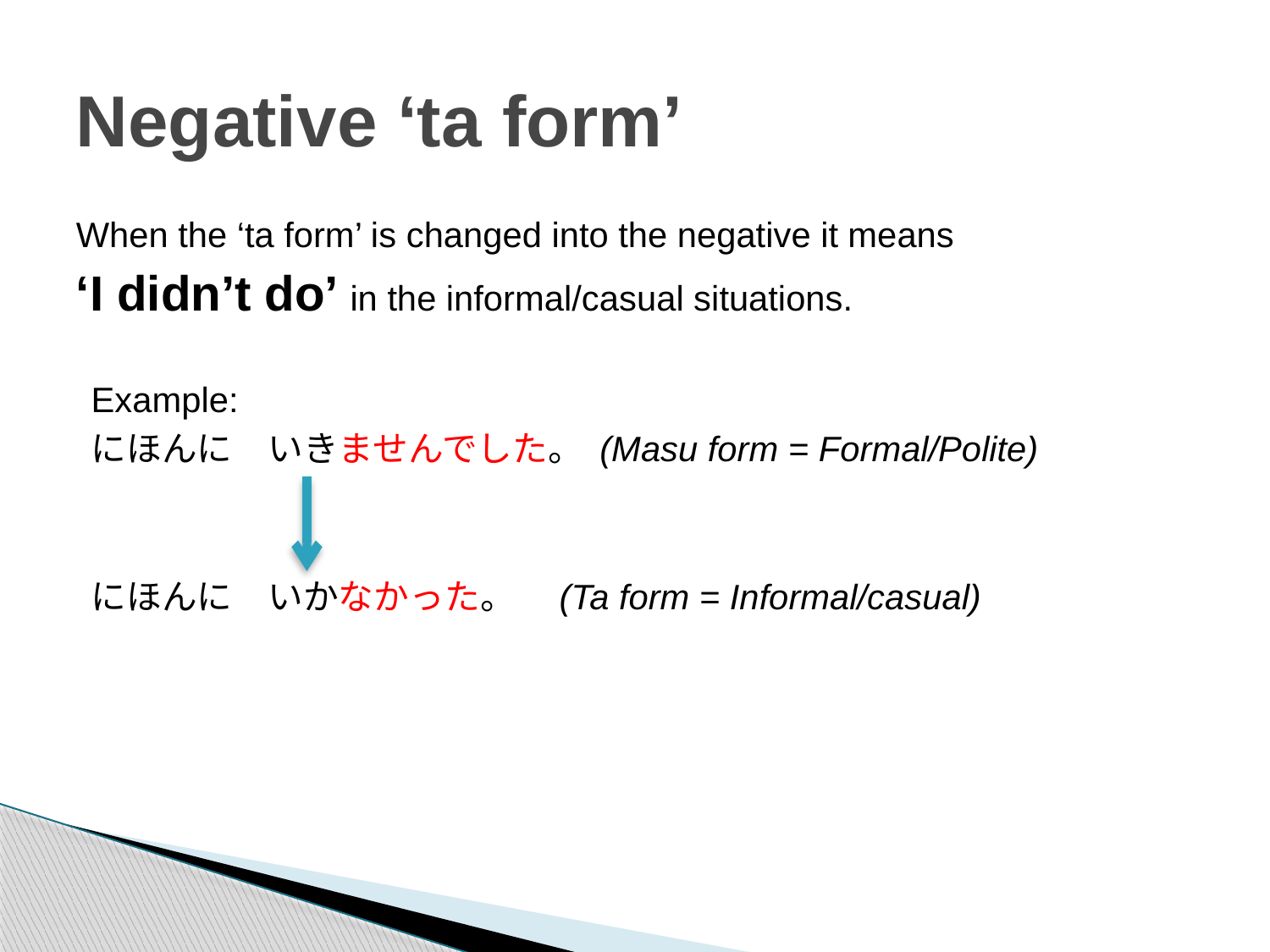

# Negative ‘ta form’
When the ‘ta form’ is changed into the negative it means
‘I didn’t do’ in the informal/casual situations.

Example:
にほんに　いきませんでした。 (Masu form = Formal/Polite)

にほんに　いかなかった。　(Ta form = Informal/casual)